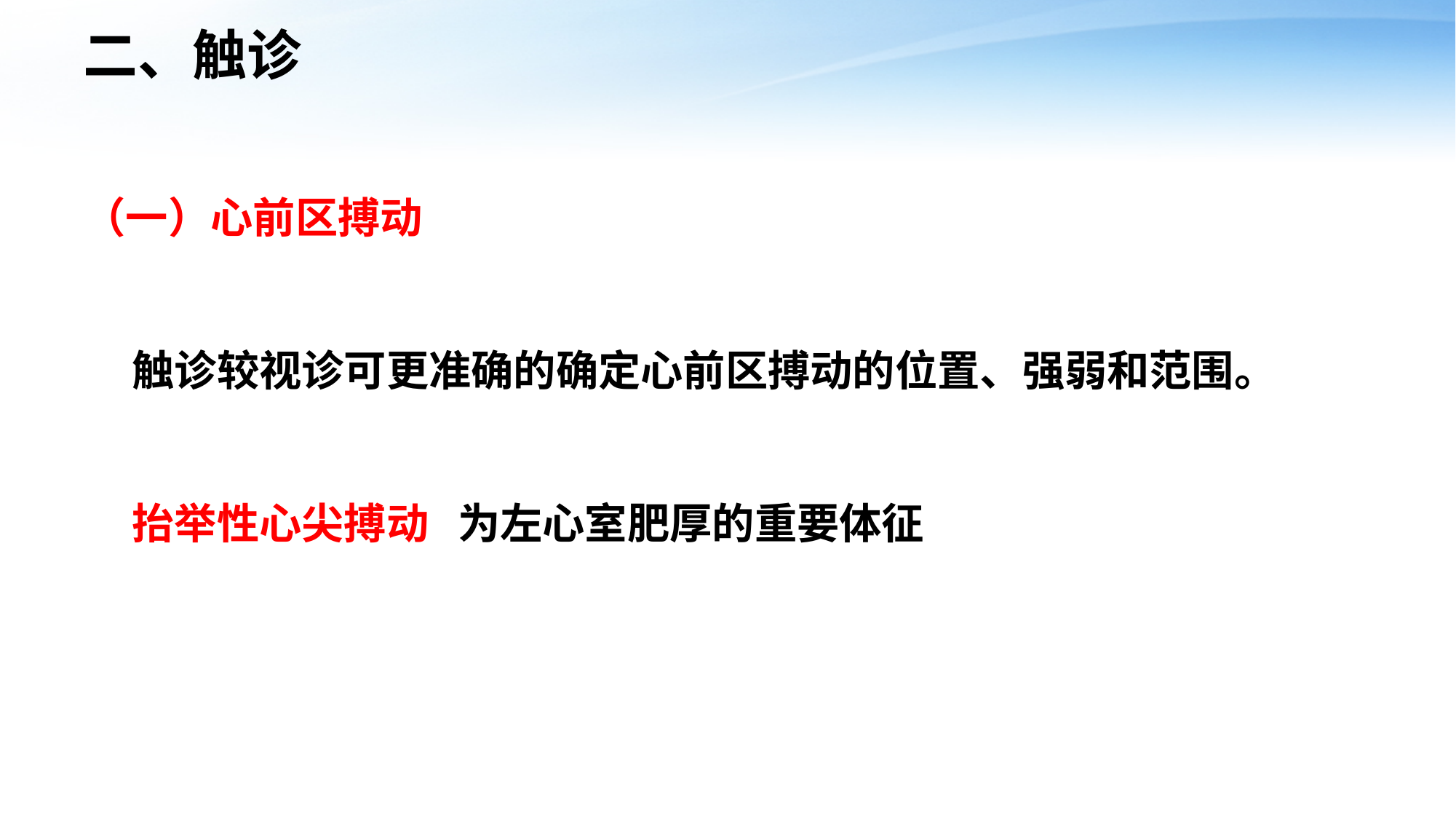

# 二、触诊

（一）心前区搏动
    触诊较视诊可更准确的确定心前区搏动的位置、强弱和范围。
    抬举性心尖搏动   为左心室肥厚的重要体征